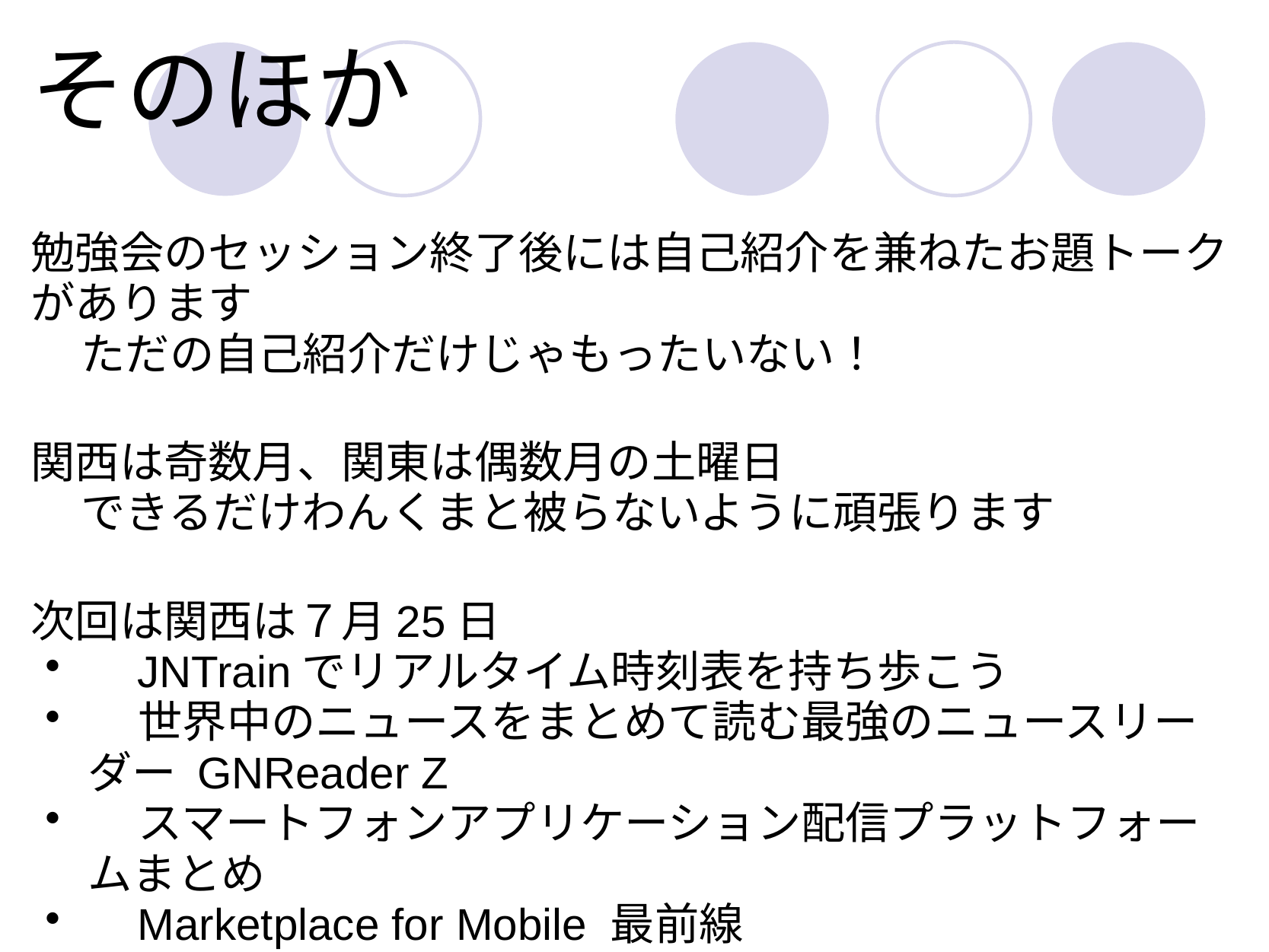

# そのほか
勉強会のセッション終了後には自己紹介を兼ねたお題トークがあります
    ただの自己紹介だけじゃもったいない！

関西は奇数月、関東は偶数月の土曜日
    できるだけわんくまと被らないように頑張ります

次回は関西は７月25日
    JNTrainでリアルタイム時刻表を持ち歩こう
    世界中のニュースをまとめて読む最強のニュースリーダー GNReader Z
    スマートフォンアプリケーション配信プラットフォームまとめ
    Marketplace for Mobile 最前線